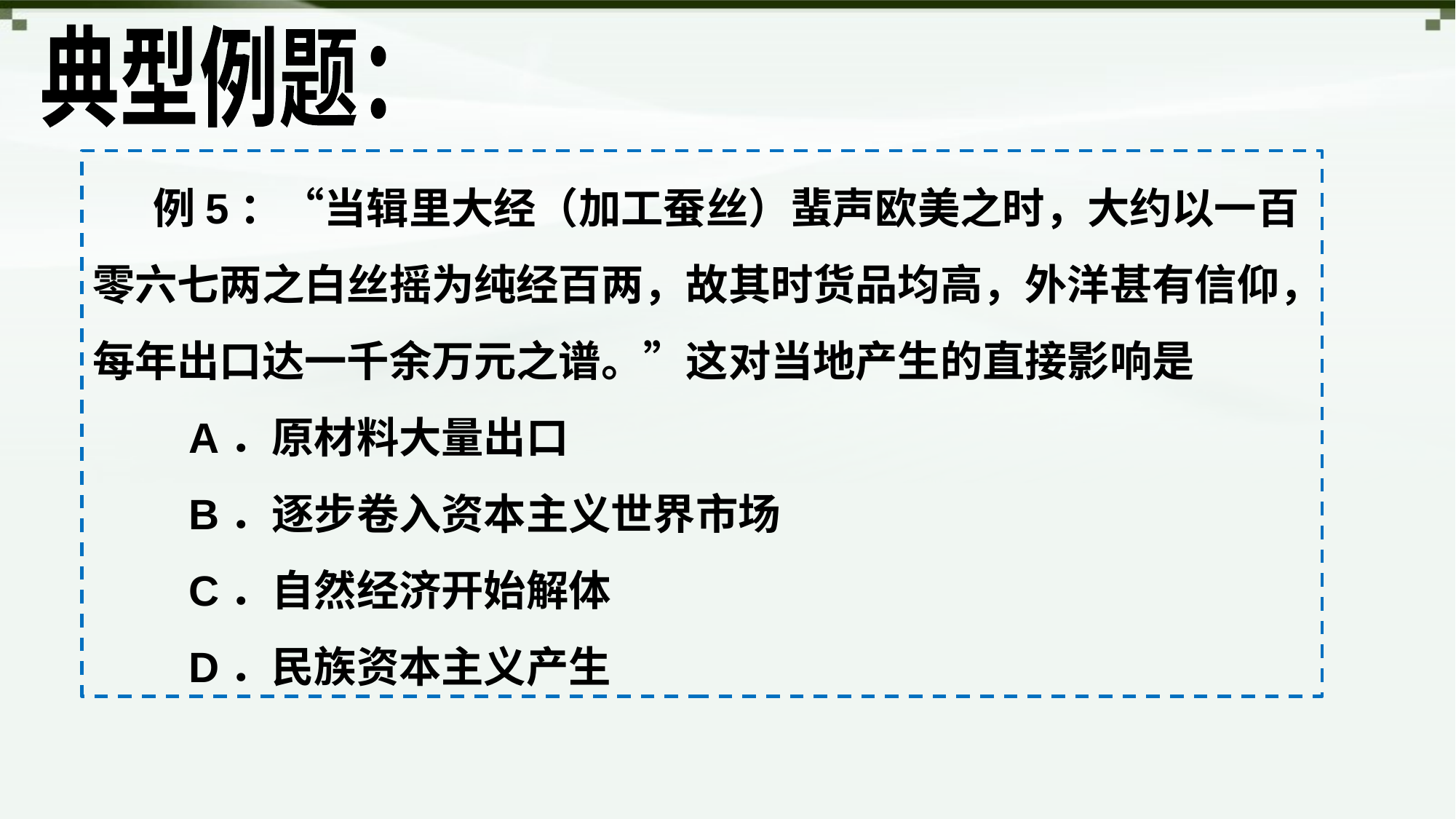

典型例题：
例5：“当辑里大经（加工蚕丝）蜚声欧美之时，大约以一百零六七两之白丝摇为纯经百两，故其时货品均高，外洋甚有信仰，每年出口达一千余万元之谱。”这对当地产生的直接影响是
   A．原材料大量出口
   B．逐步卷入资本主义世界市场
   C．自然经济开始解体
   D．民族资本主义产生